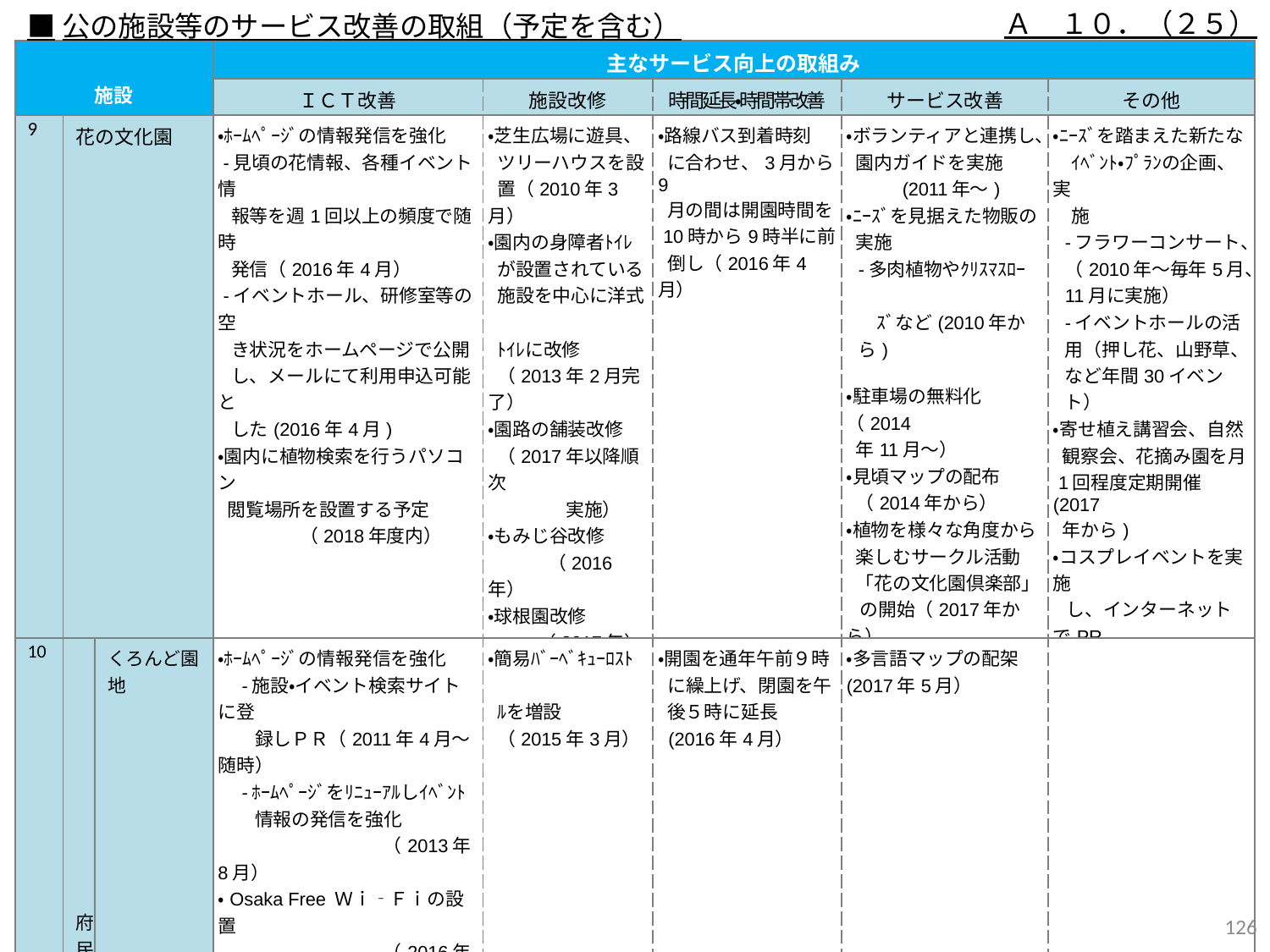

Ａ　１０．（２５）
■公の施設等のサービス改善の取組（予定を含む）
| 施設 |  |  | 主なサービス向上の取組み |  |  |  |  |
| --- | --- | --- | --- | --- | --- | --- | --- |
|  |  |  | ＩＣＴ改善 | 施設改修 | 時間延長・時間帯改善 | サービス改善 | その他 |
| 9 | 花の文化園 |  | ・ﾎｰﾑﾍﾟｰｼﾞの情報発信を強化 -見頃の花情報、各種イベント情 報等を週1回以上の頻度で随時 発信（2016年4月） -イベントホール、研修室等の空 き状況をホームページで公開 し、メールにて利用申込可能と した(2016年4月) ・園内に植物検索を行うパソコン 閲覧場所を設置する予定 （2018年度内） | ・芝生広場に遊具、 ツリーハウスを設 置（2010年3月） ・園内の身障者ﾄｲﾚ が設置されている 施設を中心に洋式 ﾄｲﾚに改修 （2013年2月完了） ・園路の舗装改修 （2017年以降順次 実施） ・もみじ谷改修 　（2016年） ・球根園改修 （2017年） ・ハーブ園の移設 (2017年) | ・路線バス到着時刻 に合わせ、3月から9 月の間は開園時間を 10時から9時半に前 倒し（2016年4月） | ・ボランティアと連携し、 園内ガイドを実施 (2011年～) ・ﾆｰｽﾞを見据えた物販の 実施 -多肉植物やｸﾘｽﾏｽﾛｰ　 　ｽﾞなど(2010年から) ・駐車場の無料化（2014 年11月～） ・見頃マップの配布 （2014年から） ・植物を様々な角度から 楽しむサークル活動 「花の文化園倶楽部」 の開始（2017年から） | ・ﾆｰｽﾞを踏まえた新たな 　ｲﾍﾞﾝﾄ・ﾌﾟﾗﾝの企画、実　 　施 -フラワーコンサート、（2010年～毎年5月、11月に実施） -イベントホールの活用（押し花、山野草、など年間30イベント） ・寄せ植え講習会、自然 観察会、花摘み園を月 1回程度定期開催(2017 年から) ・コスプレイベントを実施 し、インターネットでPR （2012年11月実施、2013年5月以降は毎月 開催） |
| 10 | 府民の森 | くろんど園地 | ・ﾎｰﾑﾍﾟｰｼﾞの情報発信を強化 　-施設・イベント検索サイトに登 　　録しＰＲ（2011年4月～随時） 　-ﾎｰﾑﾍﾟｰｼﾞをﾘﾆｭｰｱﾙしｲﾍﾞﾝﾄ 　　情報の発信を強化 　　　　　　　　　（2013年8月） ・Osaka Free Ｗｉ‐Ｆｉの設置 　　　　　　　　　（2016年3月） ・ﾎｰﾑﾍﾟｰｼﾞﾘﾆｭｰｱﾙ（2018年3月） | ・簡易ﾊﾞｰﾍﾞｷｭｰﾛｽﾄ　　 ﾙを増設 （2015年3月） | ・開園を通年午前９時 に繰上げ、閉園を午 後５時に延長 (2016年4月） | ・多言語マップの配架(2017年5月） |  |
|  |  | ほしだ園地 | ・ﾎｰﾑﾍﾟｰｼﾞの情報発信を強化 -ﾎｰﾑﾍﾟｰｼﾞﾘﾆｭｰｱﾙにあわせ利 　 　用料金をわかりやすく案内　　 　　（2013年9月） ・Osaka Free Wi‐Fiの設置 　　（2016年3月） ・ホームページリニューアル 　　（2018年3月） |  | ・開園を通年午前９時 に繰上げ、閉園を午 後５時に延長 (2016年4月） | ・ニーズﾞを見据えた物販 の実施 -ピトンの小屋に交野市 観光協会がｱﾝﾃﾅｼｮｯﾌﾟ 　を設置し、物販を実施 　（2012年度から春、秋に　 　実施） ･多言語マップの配架(2017年5月） |  |
| 11 |  |  |  |  |  |  |  |
126